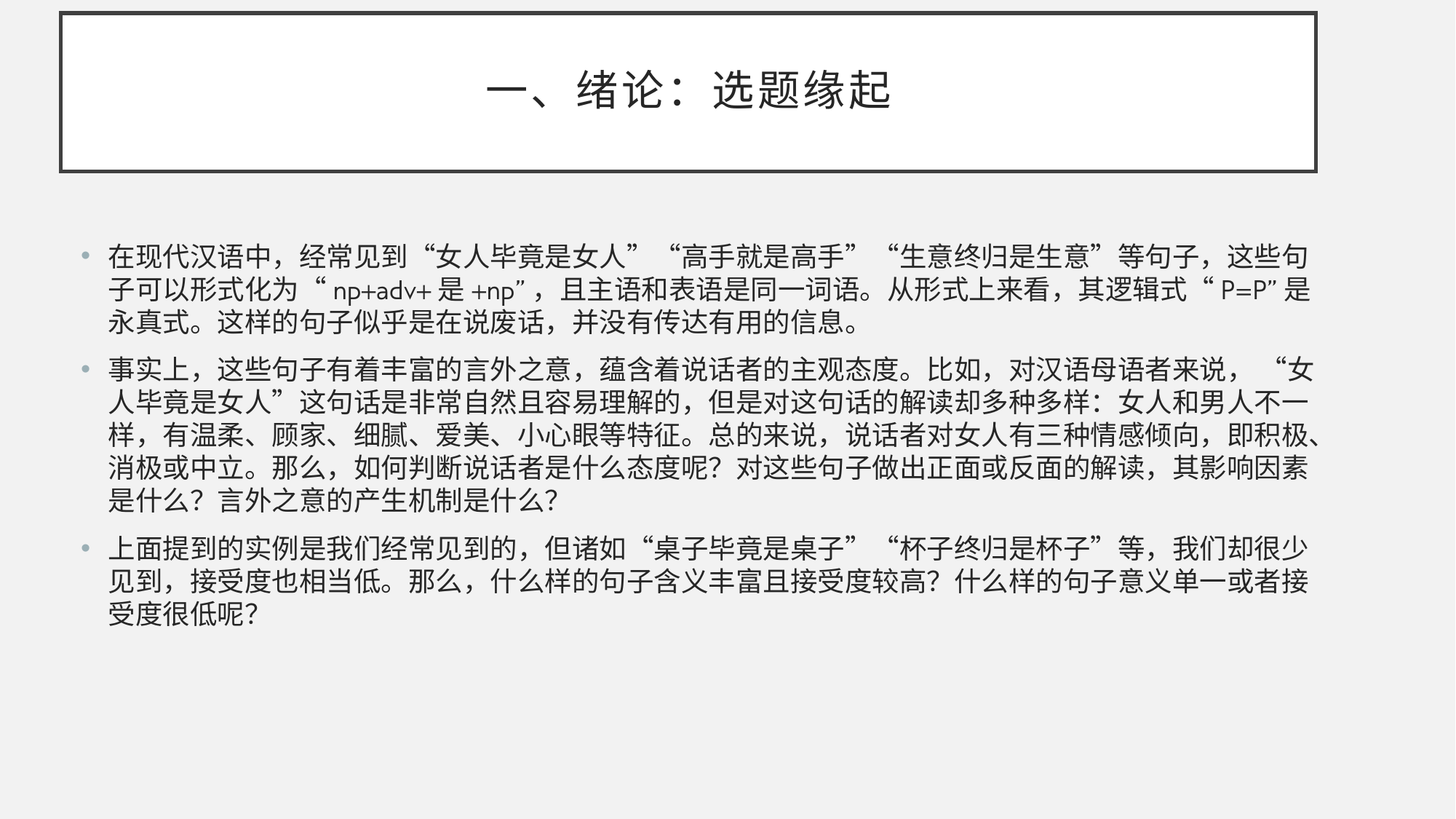

# 一、绪论：选题缘起
在现代汉语中，经常见到“女人毕竟是女人”“高手就是高手”“生意终归是生意”等句子，这些句子可以形式化为“np+adv+是+np”，且主语和表语是同一词语。从形式上来看，其逻辑式“P=P”是永真式。这样的句子似乎是在说废话，并没有传达有用的信息。
事实上，这些句子有着丰富的言外之意，蕴含着说话者的主观态度。比如，对汉语母语者来说， “女人毕竟是女人”这句话是非常自然且容易理解的，但是对这句话的解读却多种多样：女人和男人不一样，有温柔、顾家、细腻、爱美、小心眼等特征。总的来说，说话者对女人有三种情感倾向，即积极、消极或中立。那么，如何判断说话者是什么态度呢？对这些句子做出正面或反面的解读，其影响因素是什么？言外之意的产生机制是什么？
上面提到的实例是我们经常见到的，但诸如“桌子毕竟是桌子”“杯子终归是杯子”等，我们却很少见到，接受度也相当低。那么，什么样的句子含义丰富且接受度较高？什么样的句子意义单一或者接受度很低呢？